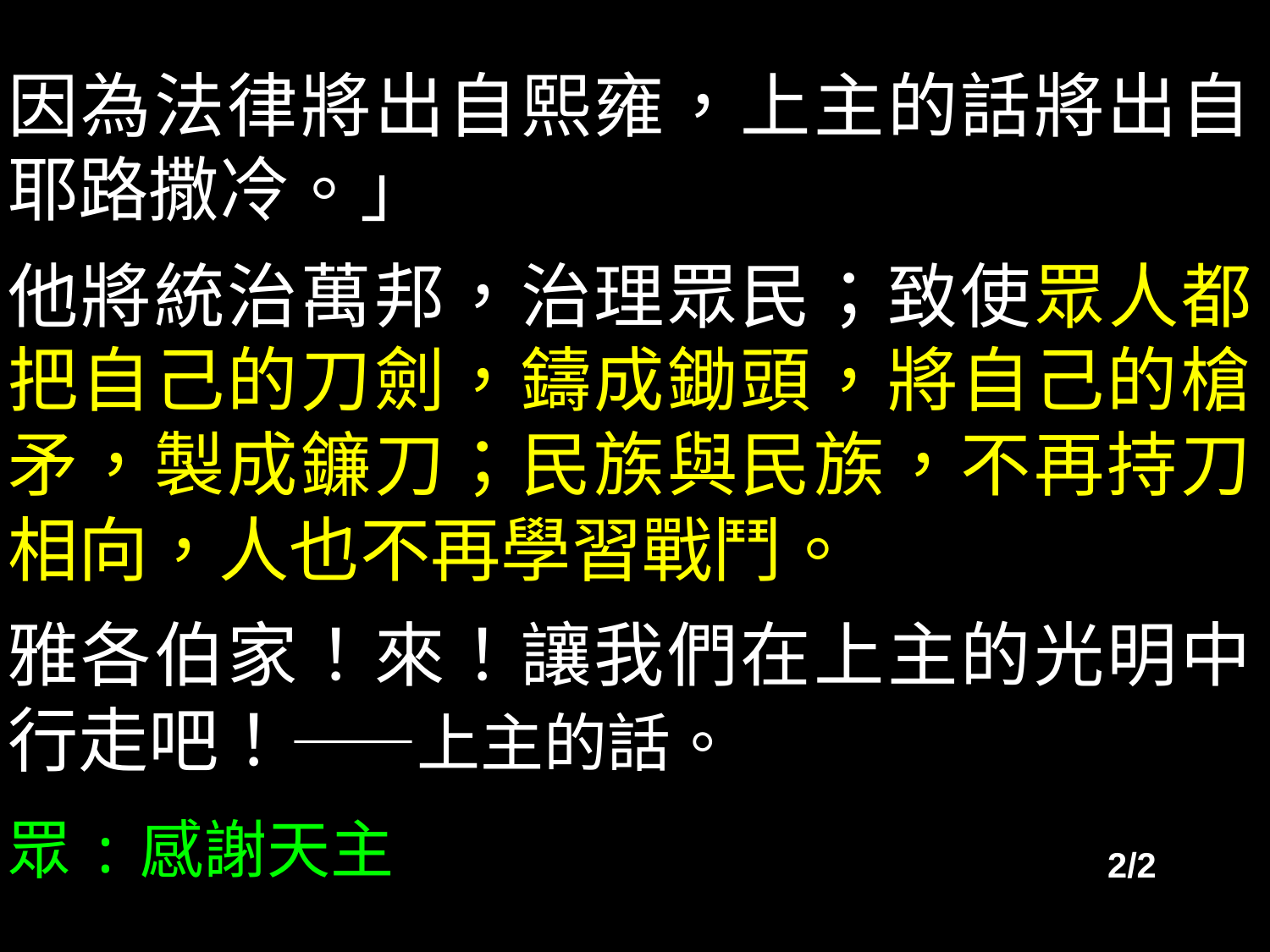

因為法律將出自熙雍，上主的話將出自耶路撒冷。」
他將統治萬邦，治理眾民；致使眾人都把自己的刀劍，鑄成鋤頭，將自己的槍矛，製成鐮刀；民族與民族，不再持刀相向，人也不再學習戰鬥。
雅各伯家！來！讓我們在上主的光明中行走吧！——上主的話。
眾:感謝天主

2/2